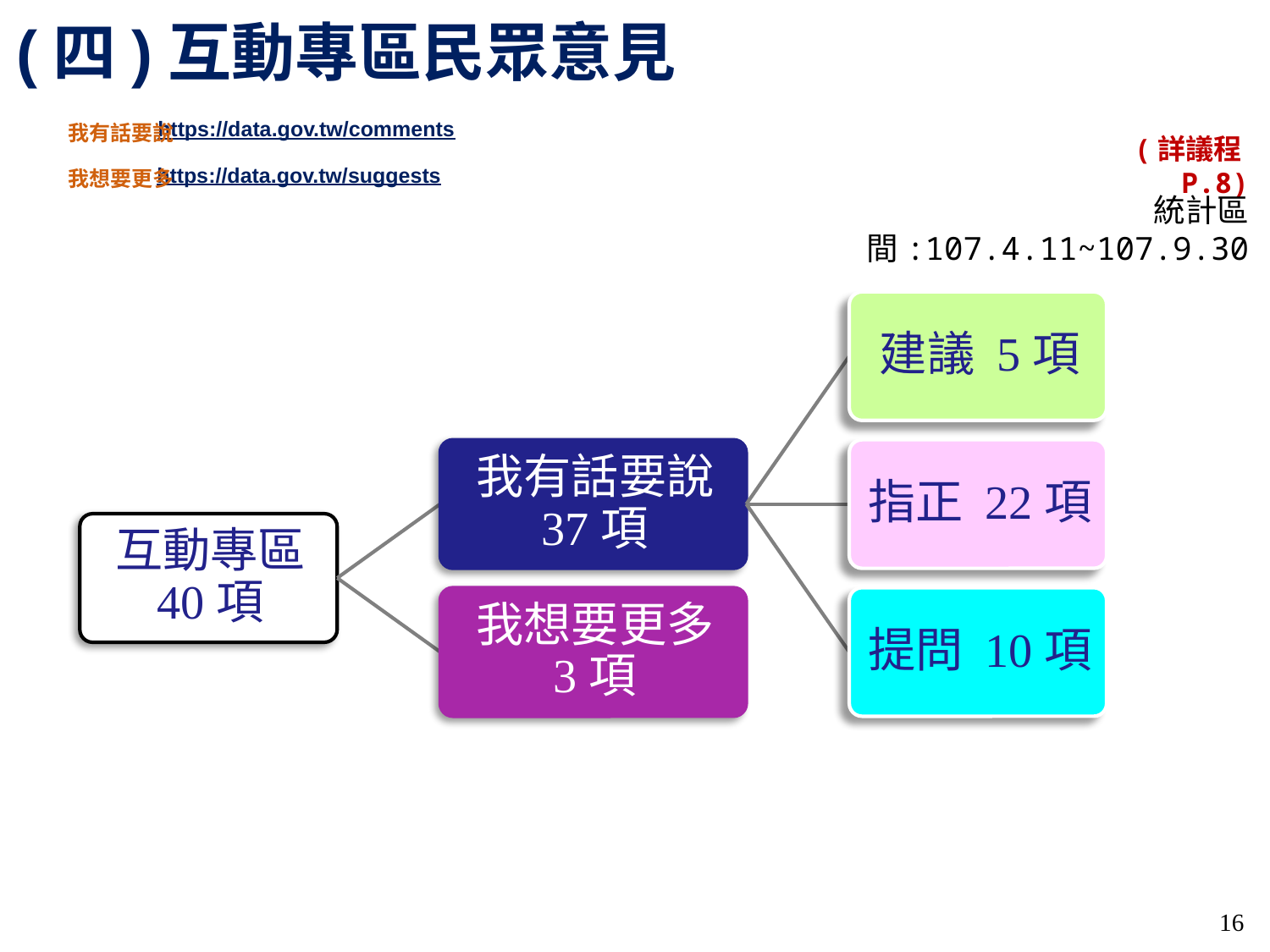

(四)互動專區民眾意見
https://data.gov.tw/comments
我有話要說
(詳議程P.8)
https://data.gov.tw/suggests
我想要更多
統計區間:107.4.11~107.9.30
互動專區
40項

我有話要說
37項

建議 5項

指正 22項

提問 10項

我想要更多
3項
16